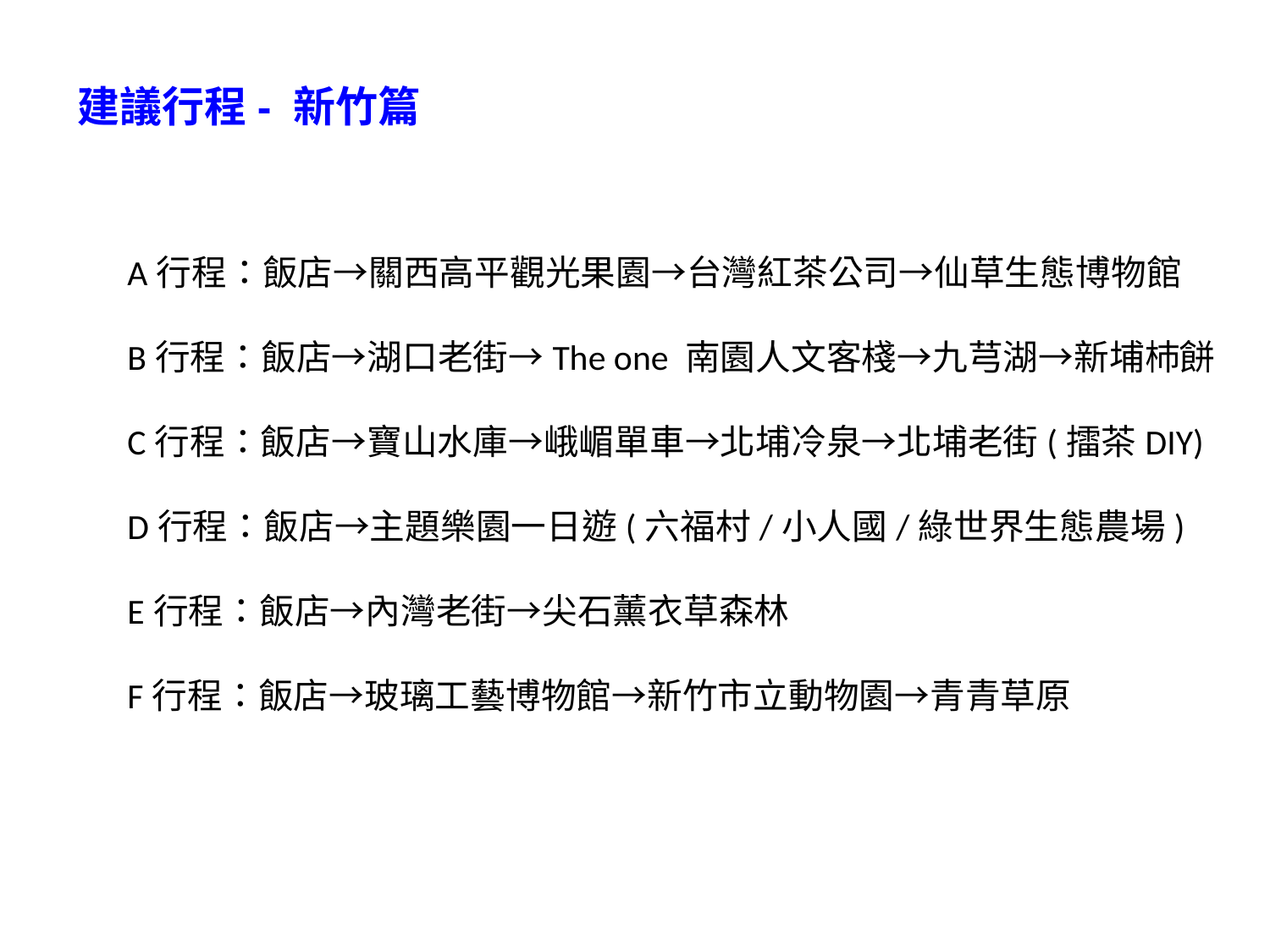

# 建議行程- 新竹篇

A行程：飯店→關西高平觀光果園→台灣紅茶公司→仙草生態博物館

B行程：飯店→湖口老街→The one 南園人文客棧→九芎湖→新埔杮餅

C行程：飯店→寶山水庫→峨嵋單車→北埔冷泉→北埔老街(擂茶DIY)

D行程：飯店→主題樂園一日遊(六福村/小人國/綠世界生態農場)

E行程：飯店→內灣老街→尖石薰衣草森林

F行程：飯店→玻璃工藝博物館→新竹市立動物園→青青草原